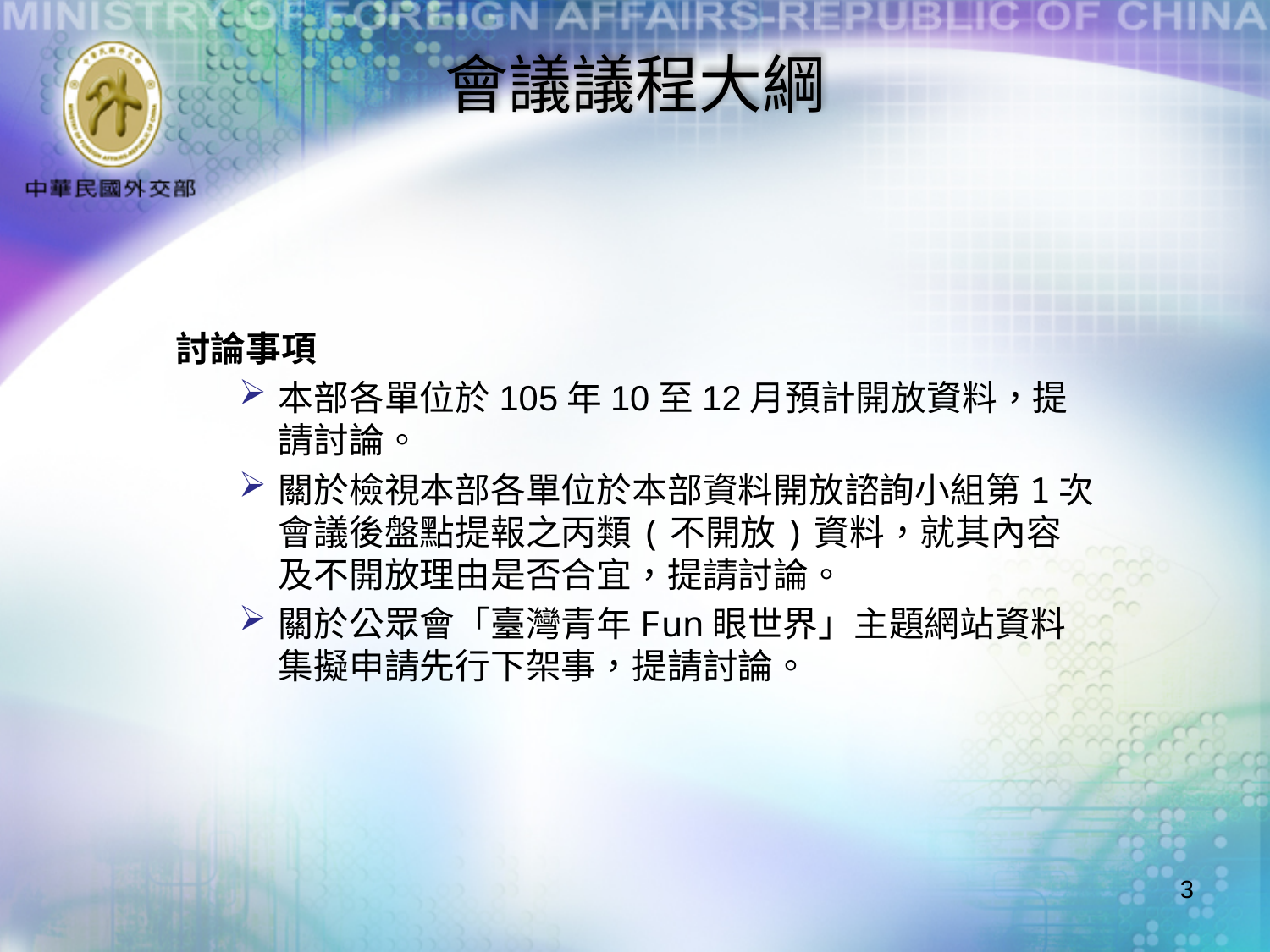

會議議程大綱

討論事項
本部各單位於105年10至12月預計開放資料，提請討論。
關於檢視本部各單位於本部資料開放諮詢小組第1次會議後盤點提報之丙類(不開放)資料，就其內容及不開放理由是否合宜，提請討論。
關於公眾會「臺灣青年Fun眼世界」主題網站資料集擬申請先行下架事，提請討論。

3